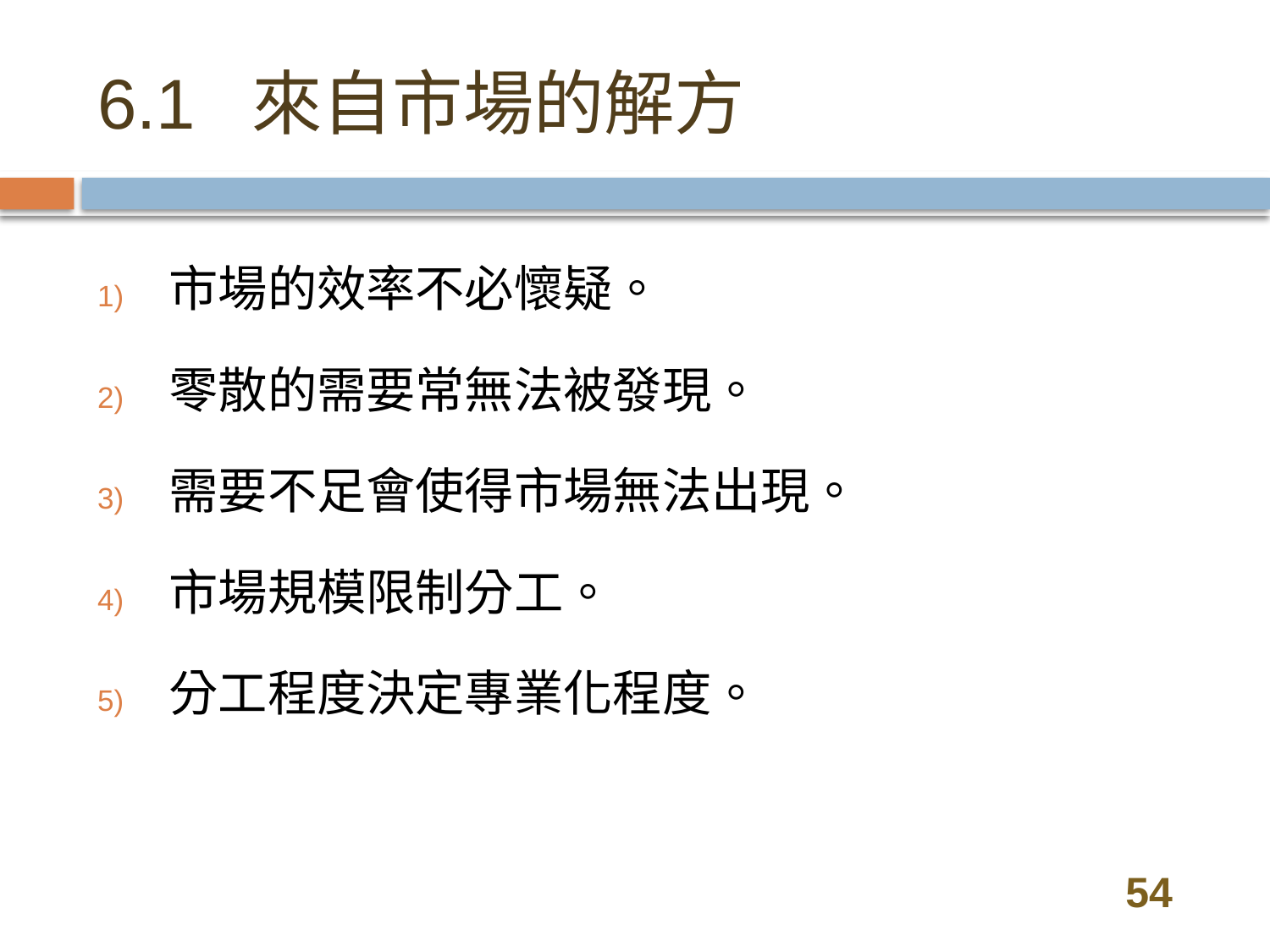

# 6.1  來自市場的解方
市場的效率不必懷疑。
零散的需要常無法被發現。
需要不足會使得市場無法出現。
市場規模限制分工。
分工程度決定專業化程度。
54